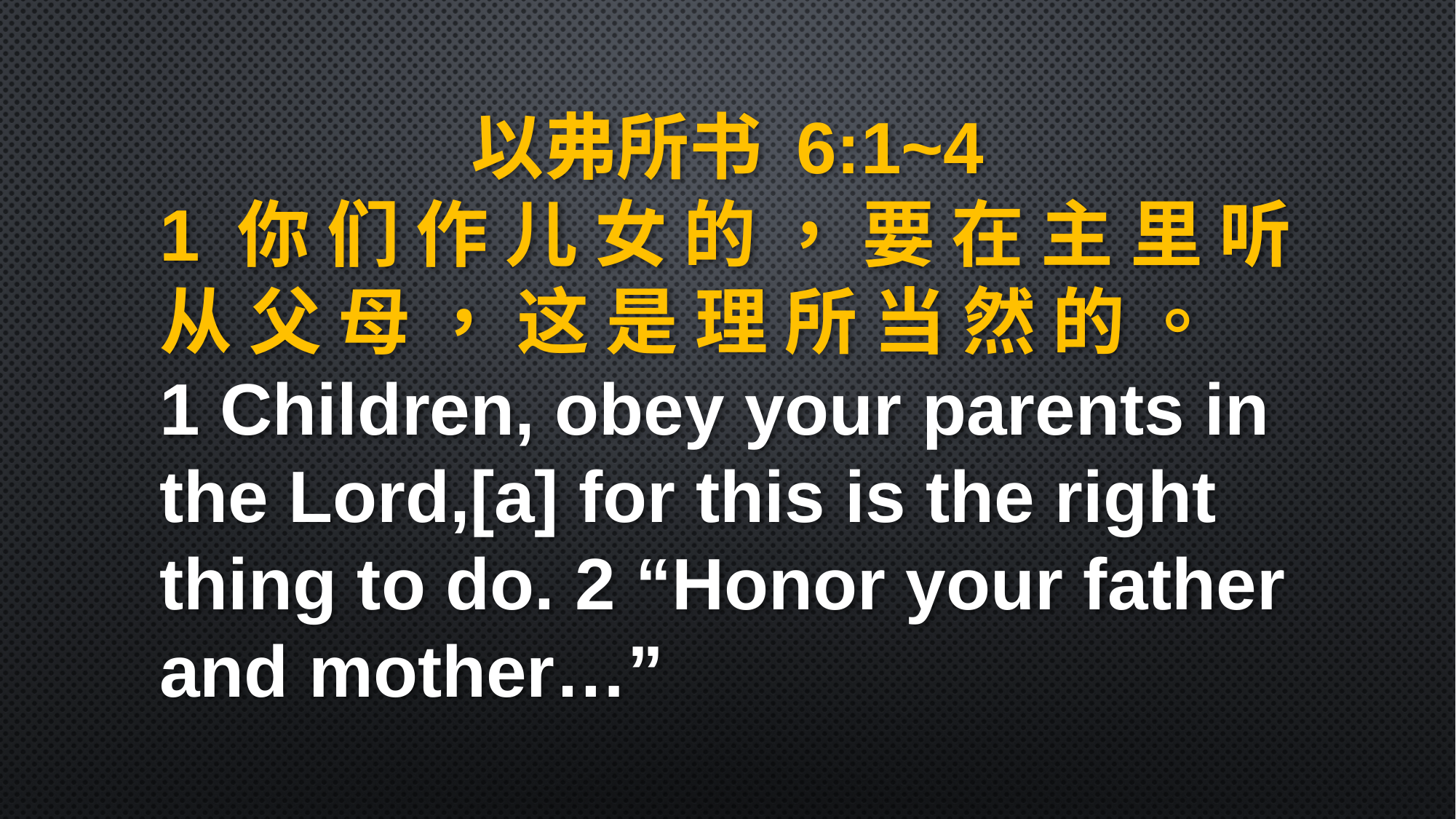

以弗所书 6:1~4
1 你 们 作 儿 女 的 ， 要 在 主 里 听 从 父 母 ， 这 是 理 所 当 然 的 。
1 Children, obey your parents in the Lord,[a] for this is the right thing to do. 2 “Honor your father and mother…”